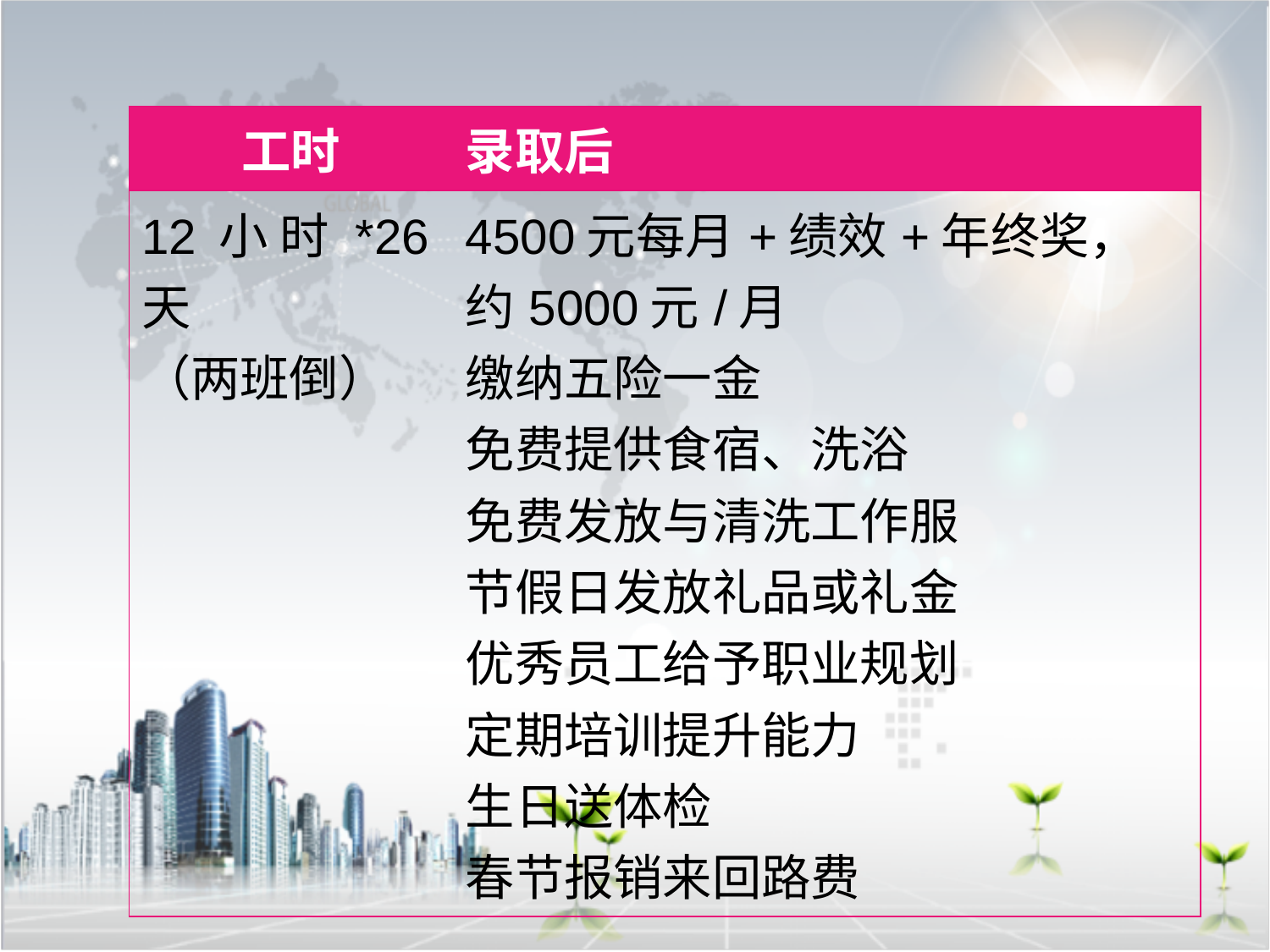

| 工时 | 录取后 |
| --- | --- |
| 12小时\*26天 （两班倒） | 4500元每月+绩效+年终奖，约5000元/月 缴纳五险一金 免费提供食宿、洗浴 免费发放与清洗工作服 节假日发放礼品或礼金 优秀员工给予职业规划 定期培训提升能力 生日送体检 春节报销来回路费 |